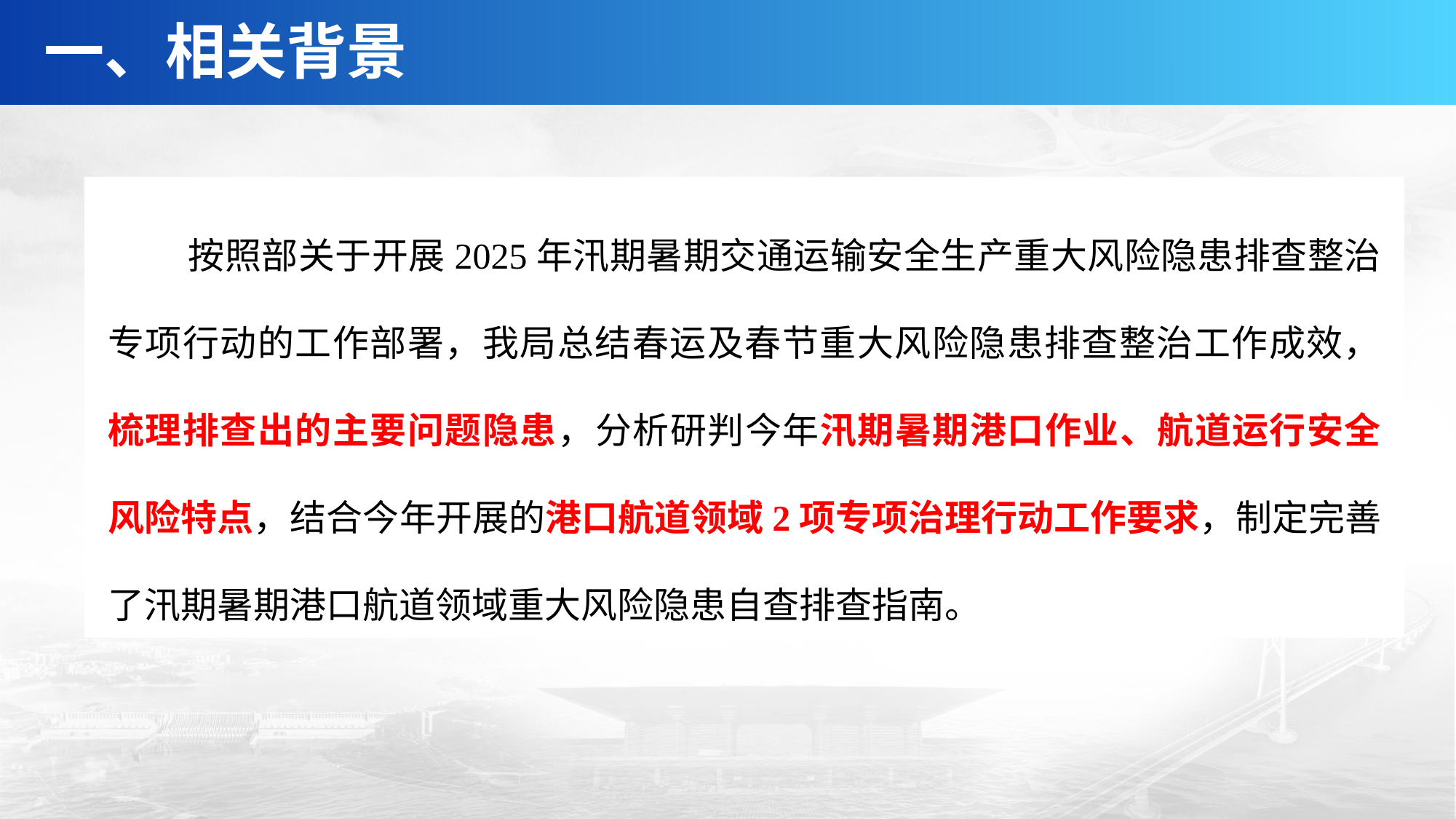

一、相关背景
   按照部关于开展2025年汛期暑期交通运输安全生产重大风险隐患排查整治专项行动的工作部署，我局总结春运及春节重大风险隐患排查整治工作成效，梳理排查出的主要问题隐患，分析研判今年汛期暑期港口作业、航道运行安全风险特点，结合今年开展的港口航道领域2项专项治理行动工作要求，制定完善了汛期暑期港口航道领域重大风险隐患自查排查指南。
3